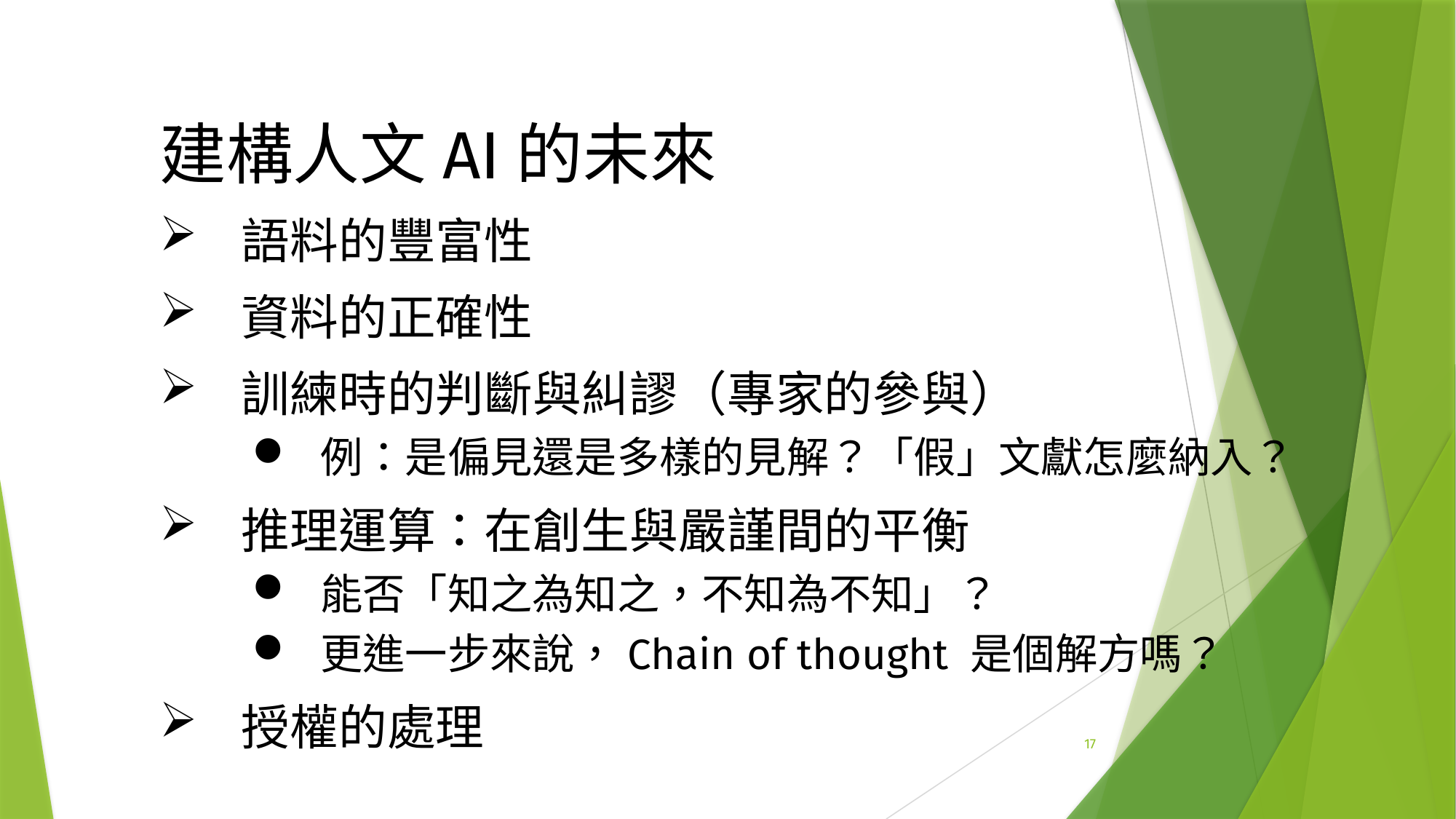

建構人文AI的未來
語料的豐富性
資料的正確性
訓練時的判斷與糾謬（專家的參與）
例：是偏見還是多樣的見解？「假」文獻怎麼納入？
推理運算：在創生與嚴謹間的平衡
能否「知之為知之，不知為不知」？
更進一步來說，Chain of thought 是個解方嗎？
授權的處理
17